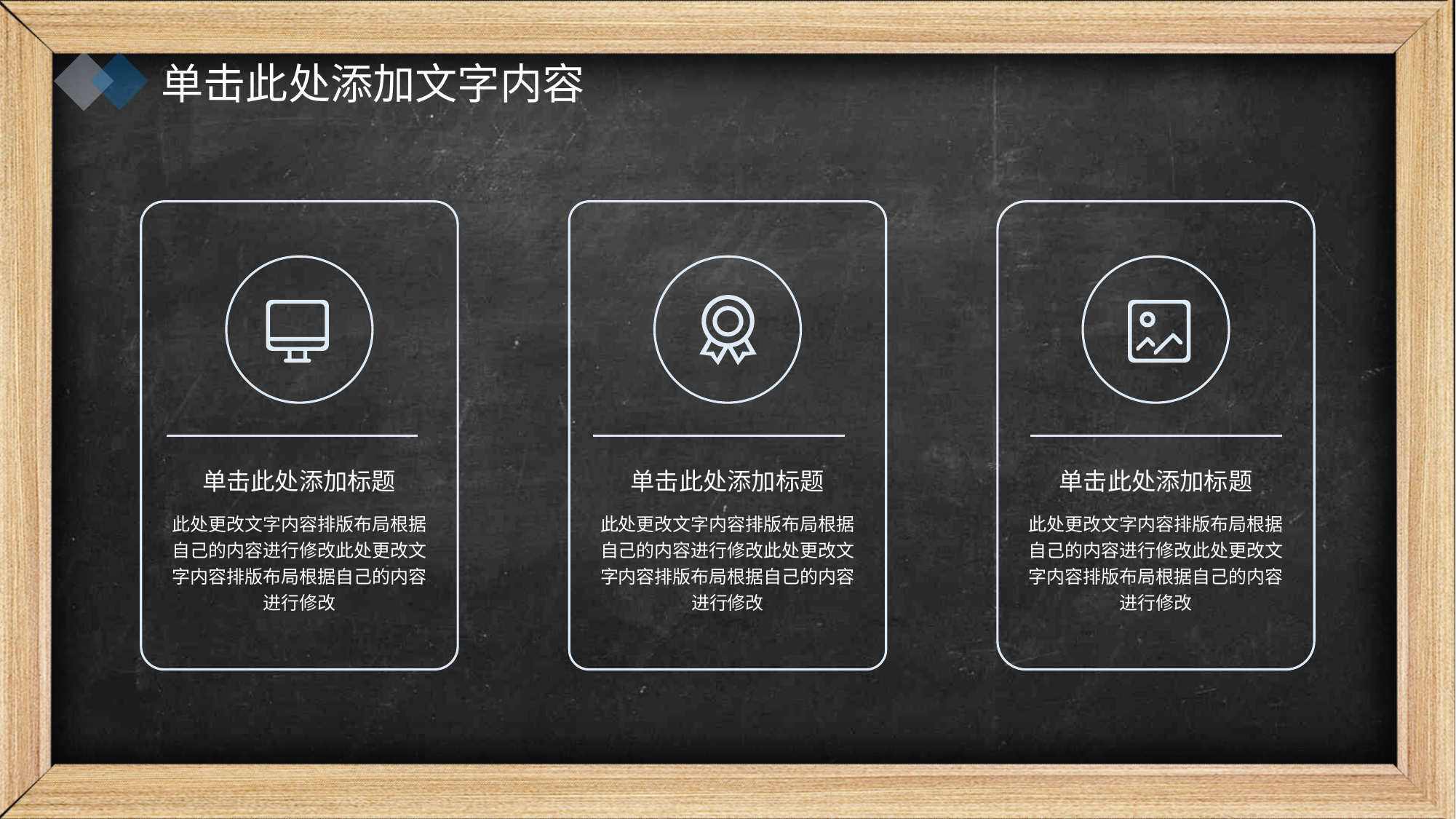

单击此处添加文字内容

单击此处添加标题
此处更改文字内容排版布局根据自己的内容进行修改此处更改文字内容排版布局根据自己的内容进行修改

单击此处添加标题
此处更改文字内容排版布局根据自己的内容进行修改此处更改文字内容排版布局根据自己的内容进行修改

单击此处添加标题
此处更改文字内容排版布局根据自己的内容进行修改此处更改文字内容排版布局根据自己的内容进行修改